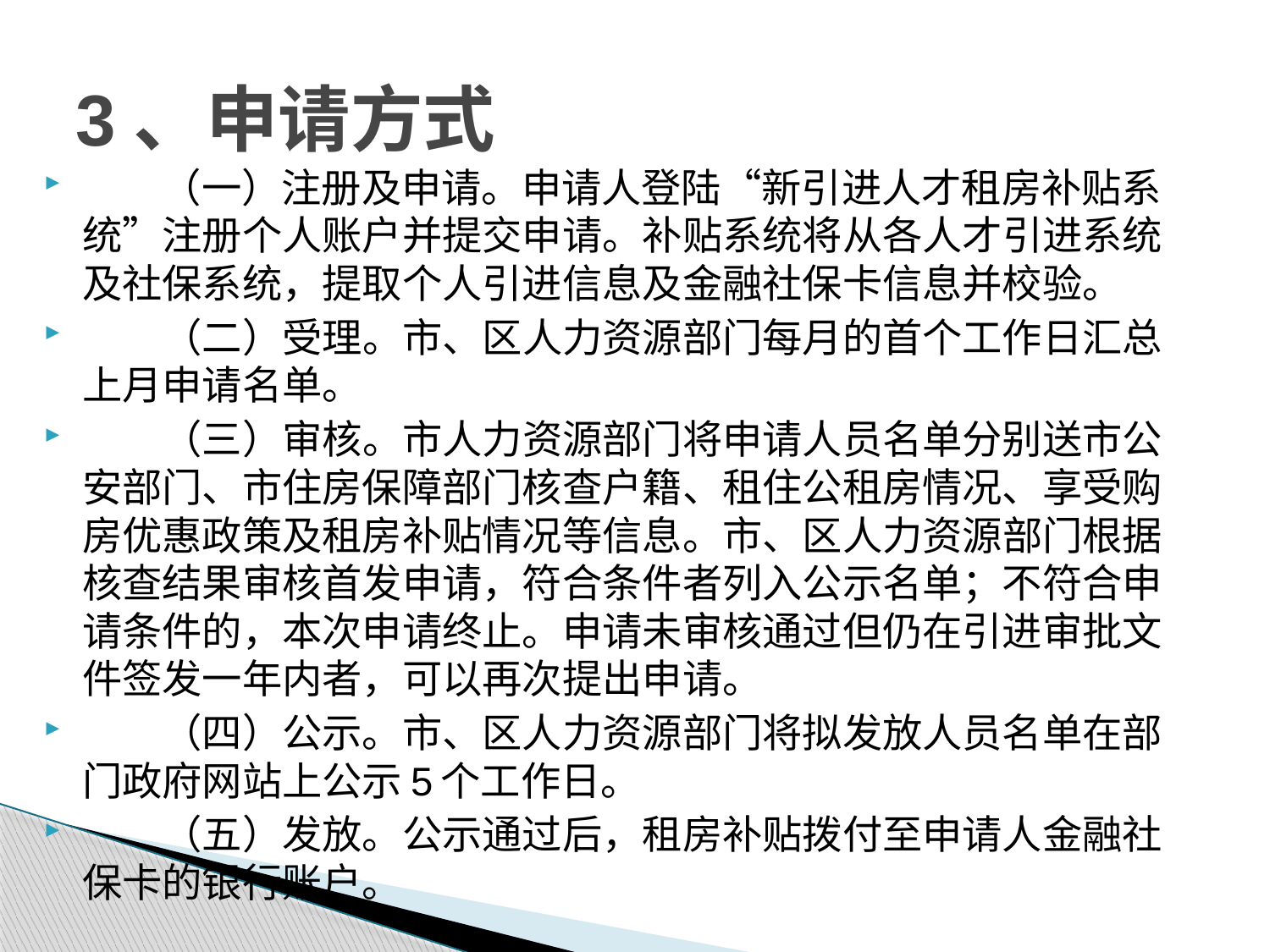

# 3、申请方式
        （一）注册及申请。申请人登陆“新引进人才租房补贴系统”注册个人账户并提交申请。补贴系统将从各人才引进系统及社保系统，提取个人引进信息及金融社保卡信息并校验。
　　（二）受理。市、区人力资源部门每月的首个工作日汇总上月申请名单。
　　（三）审核。市人力资源部门将申请人员名单分别送市公安部门、市住房保障部门核查户籍、租住公租房情况、享受购房优惠政策及租房补贴情况等信息。市、区人力资源部门根据核查结果审核首发申请，符合条件者列入公示名单；不符合申请条件的，本次申请终止。申请未审核通过但仍在引进审批文件签发一年内者，可以再次提出申请。
　　（四）公示。市、区人力资源部门将拟发放人员名单在部门政府网站上公示5个工作日。
　　（五）发放。公示通过后，租房补贴拨付至申请人金融社保卡的银行账户。